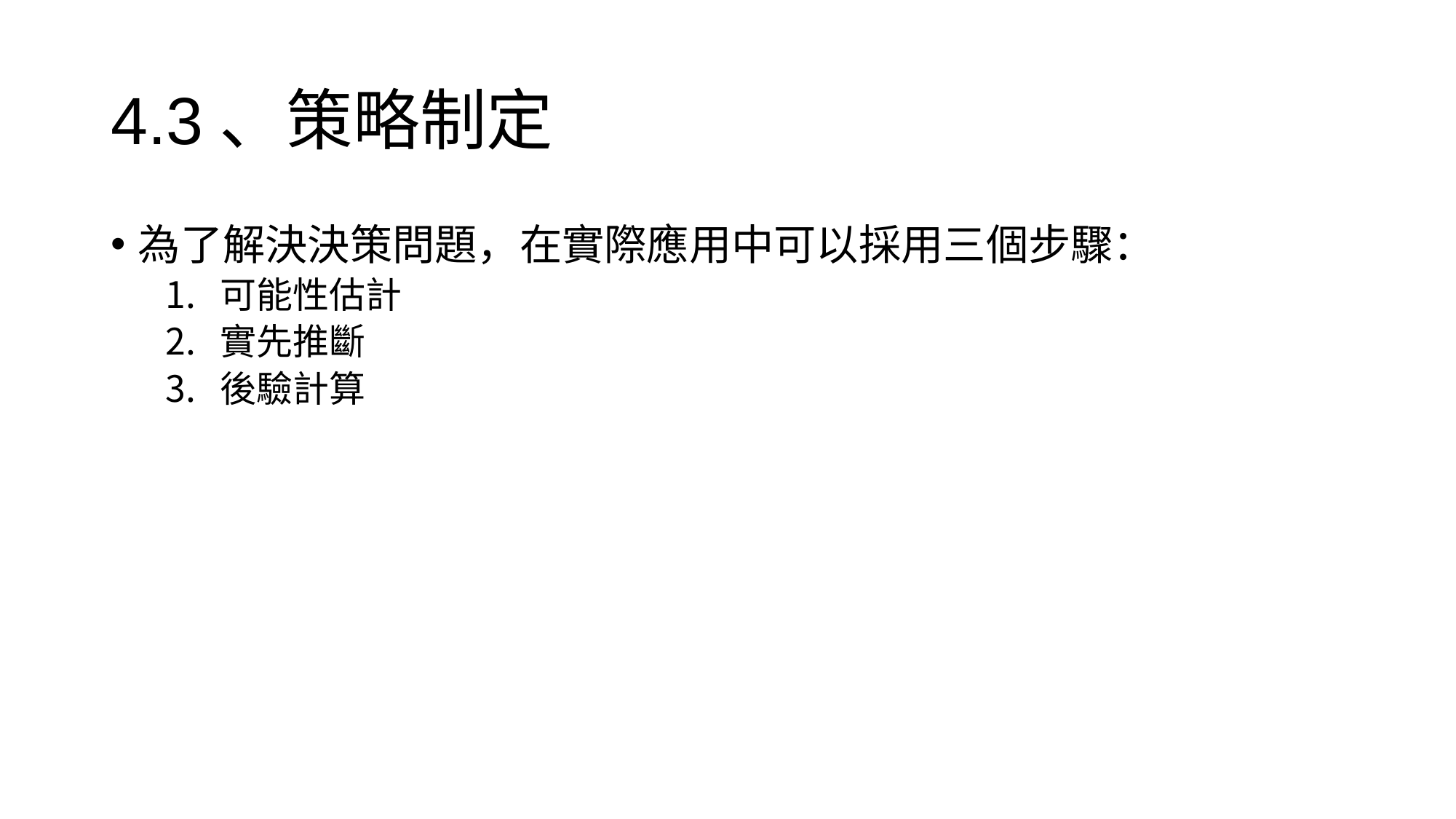

# 4.3、策略制定
為了解決決策問題，在實際應用中可以採用三個步驟：
可能性估計
實先推斷
後驗計算